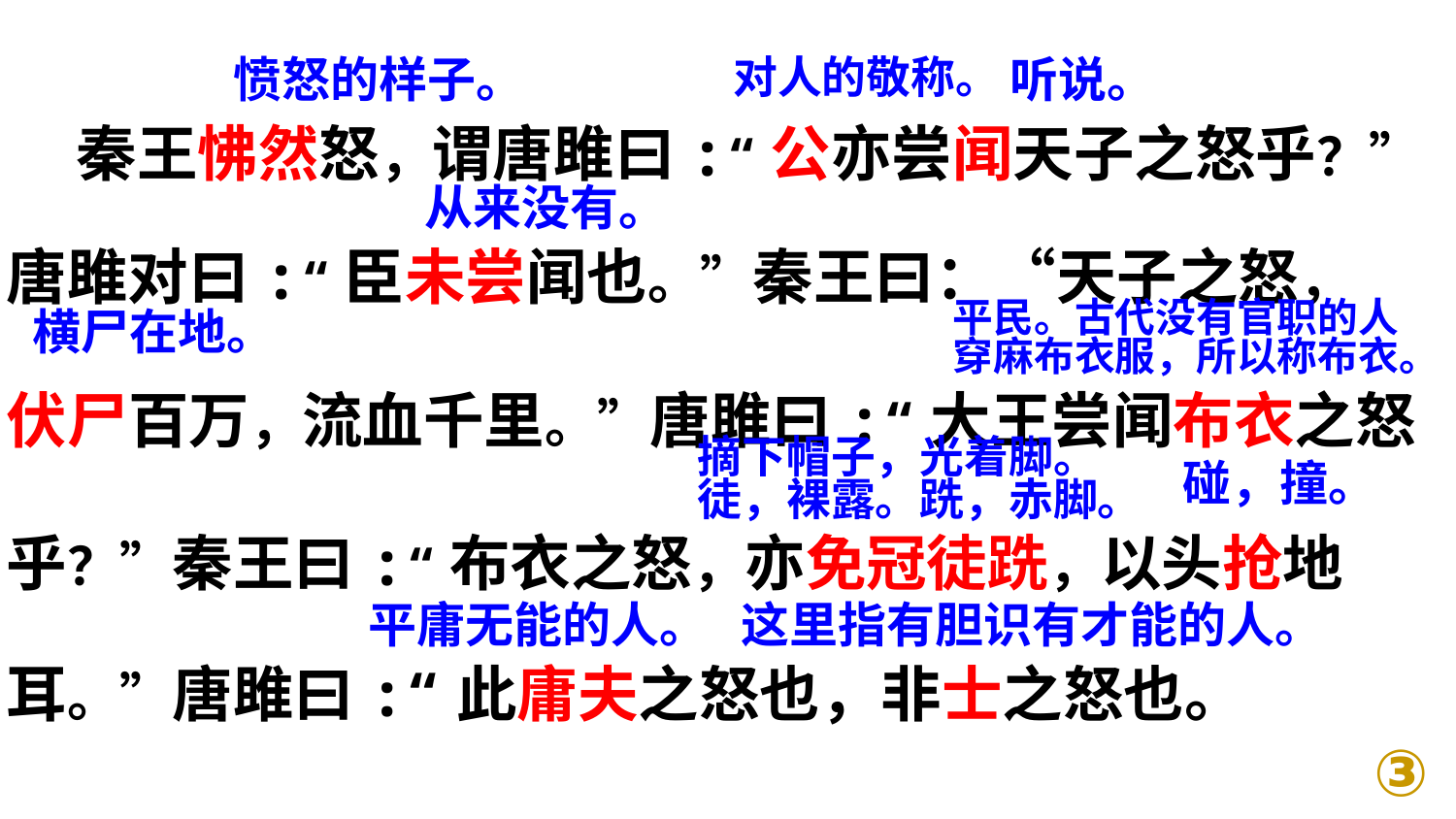

愤怒的样子。
对人的敬称。
听说。
    秦王怫然怒，谓唐雎曰:“公亦尝闻天子之怒乎？”唐雎对曰:“臣未尝闻也。”秦王曰：“天子之怒，
伏尸百万，流血千里。”唐雎曰:“大王尝闻布衣之怒
乎？”秦王曰:“布衣之怒，亦免冠徒跣，以头抢地耳。”唐雎曰:“此庸夫之怒也，非士之怒也。
从来没有。
横尸在地。
平民。古代没有官职的人
穿麻布衣服，所以称布衣。
摘下帽子，光着脚。
徒，裸露。跣，赤脚。
碰，撞。
平庸无能的人。
这里指有胆识有才能的人。
③